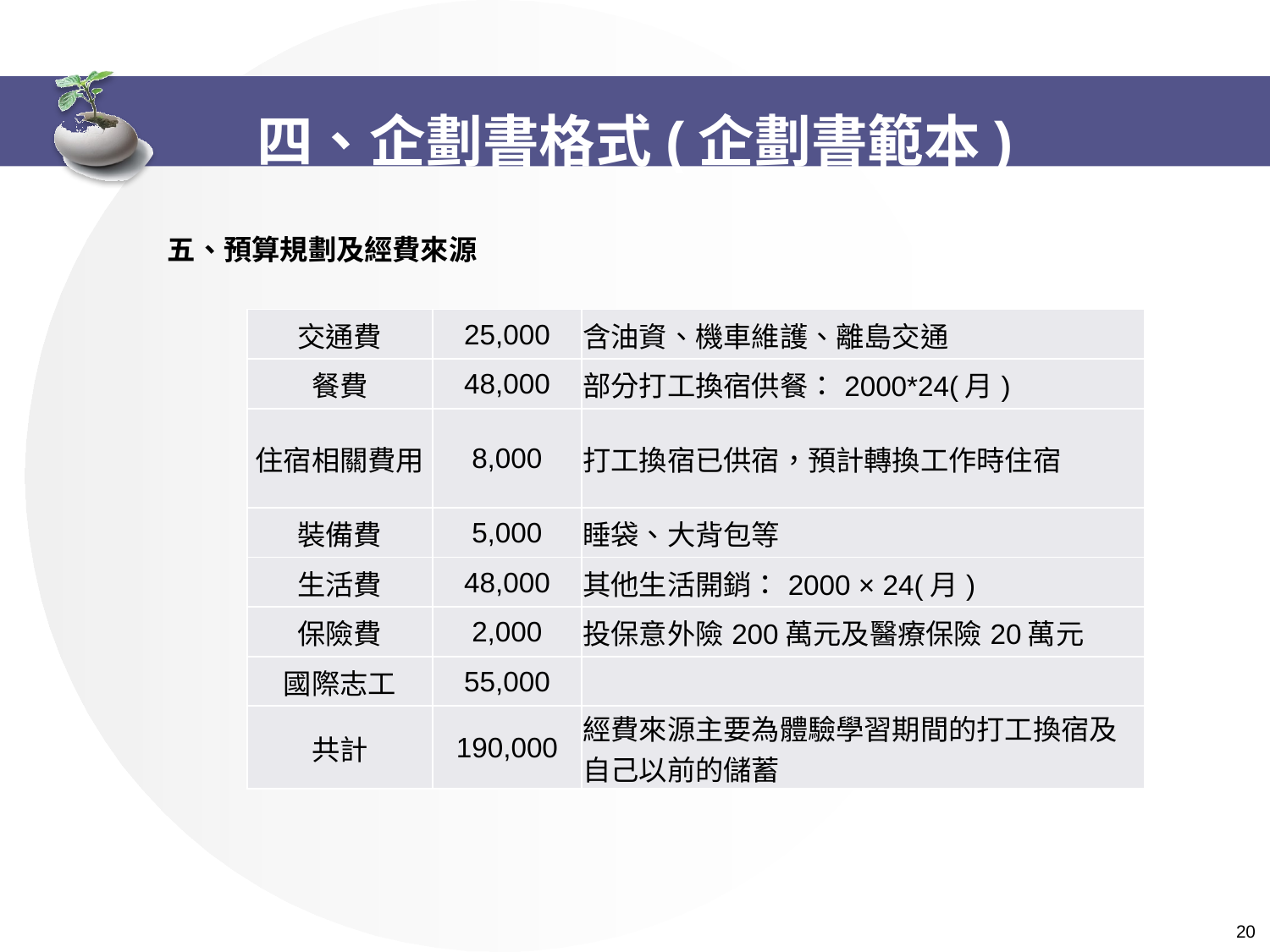

# 四、企劃書格式(企劃書範本)
五、預算規劃及經費來源

| 交通費 | 25,000 | 含油資、機車維護、離島交通 |
| --- | --- | --- |
| 餐費 | 48,000 | 部分打工換宿供餐：2000\*24(月) |
| 住宿相關費用 | 8,000 | 打工換宿已供宿，預計轉換工作時住宿 |
| 裝備費 | 5,000 | 睡袋、大背包等 |
| 生活費 | 48,000 | 其他生活開銷：2000 × 24(月) |
| 保險費 | 2,000 | 投保意外險200萬元及醫療保險20萬元 |
| 國際志工 | 55,000 |  |
| 共計 | 190,000 | 經費來源主要為體驗學習期間的打工換宿及自己以前的儲蓄 |
              20